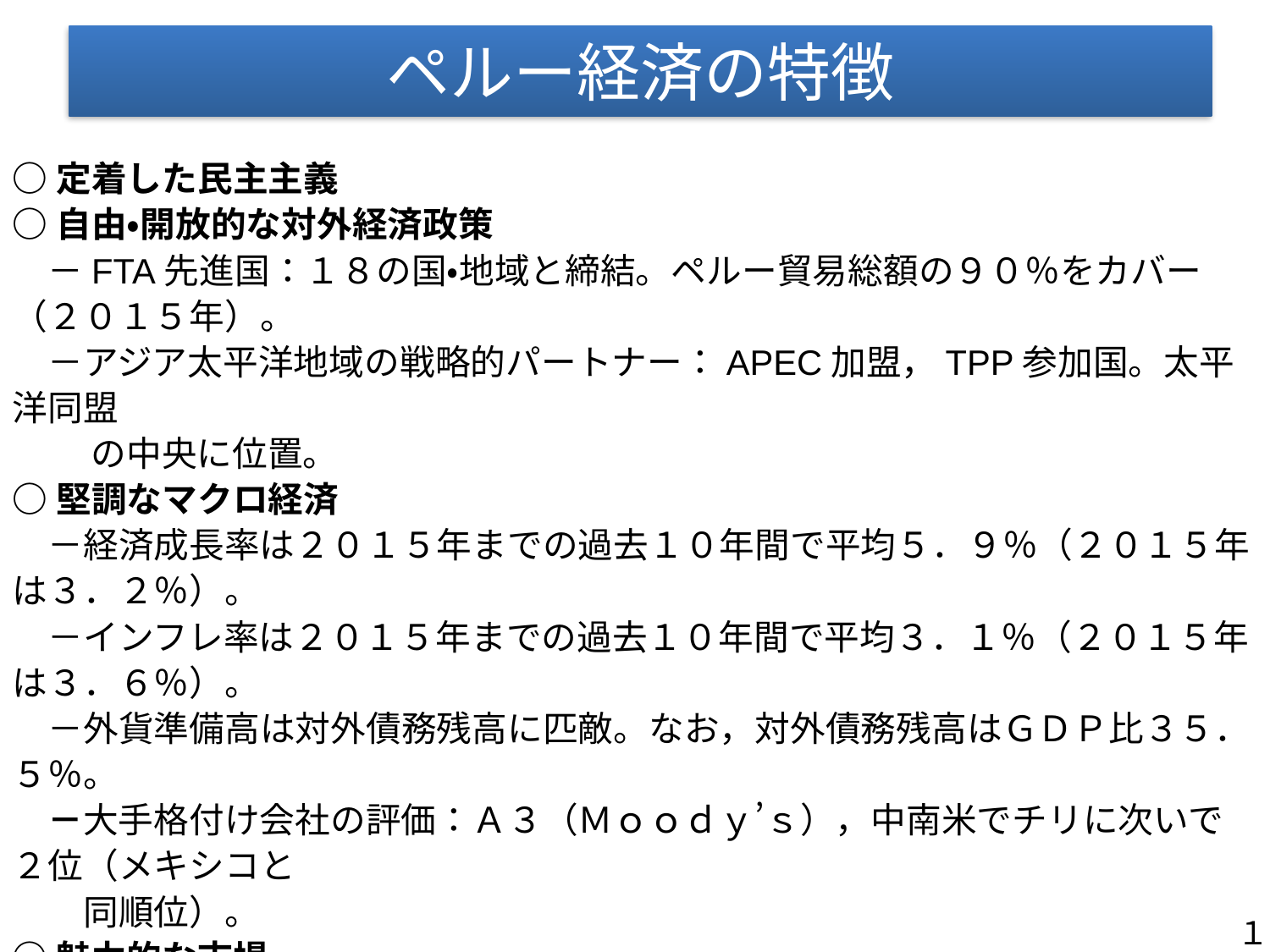

# ペルー経済の特徴
○定着した民主主義
○自由・開放的な対外経済政策
　－FTA先進国：１８の国・地域と締結。ペルー貿易総額の９０％をカバー（２０１５年）。
　－アジア太平洋地域の戦略的パートナー：APEC加盟，TPP参加国。太平洋同盟
　　 の中央に位置。
○堅調なマクロ経済
　－経済成長率は２０１５年までの過去１０年間で平均５．９％（２０１５年は３．２％）。
　－インフレ率は２０１５年までの過去１０年間で平均３．１％（２０１５年は３．６％）。
　－外貨準備高は対外債務残高に匹敵。なお，対外債務残高はＧＤＰ比３５．５％。
　－大手格付け会社の評価：Ａ３（Ｍｏｏｄｙ’ｓ），中南米でチリに次いで２位（メキシコと
　　同順位）。
○魅力的な市場
　－安定した社会。人口（３１４９万人）も大きく，市場として魅力的。今後も発展が
　　 期待できる。
○首都リマは中南米のゲートウェイ: 太平洋岸の都市で最大の人口（９９０万人)
○世界有数の資源国（特に非鉄金属）
　－２０１５年の生産量で，銀が世界２位，銅，亜鉛が３位，鉛，錫が４位，金が６位。
１